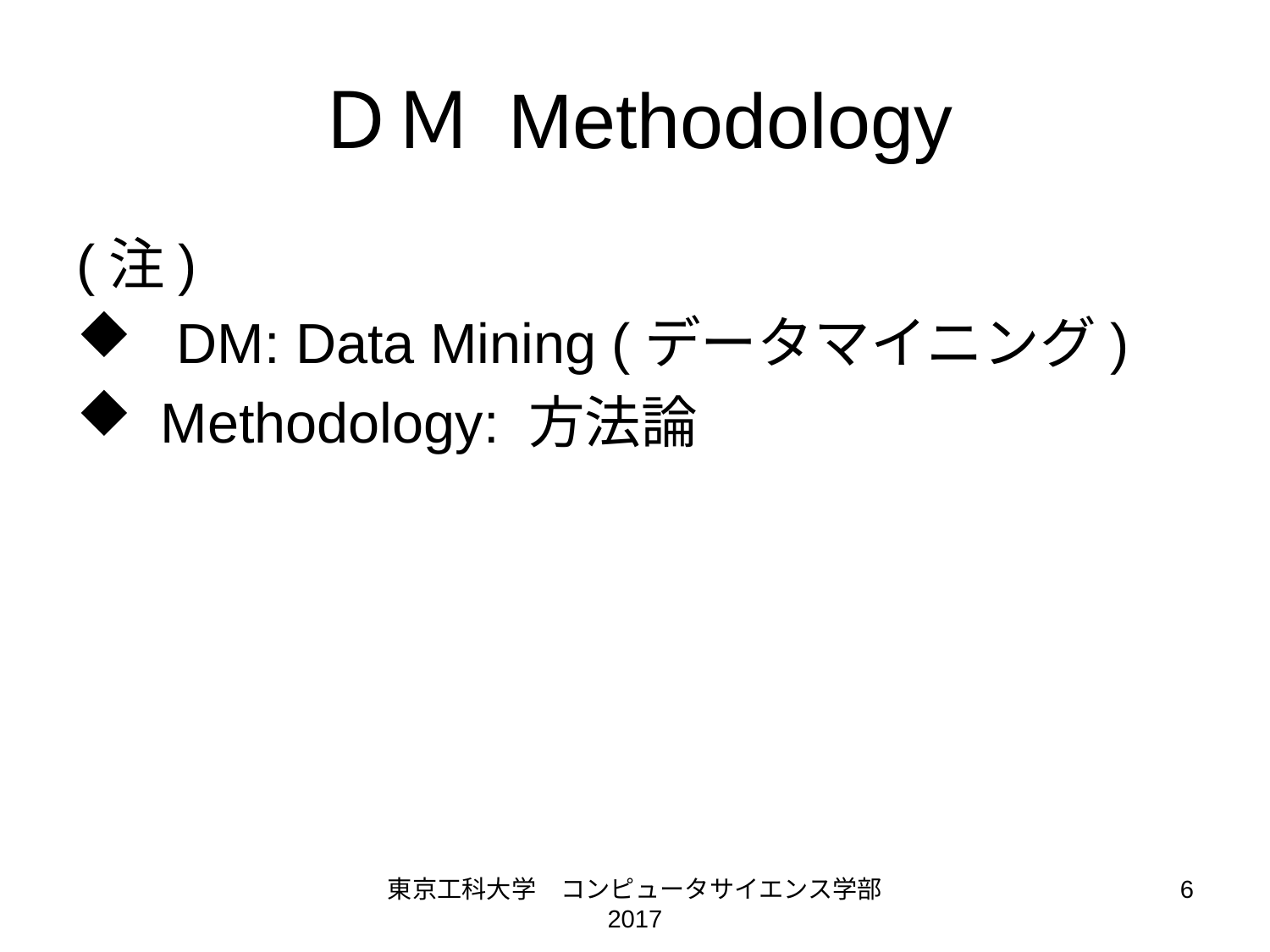

# ＤＭ Methodology
(注)
 DM: Data Mining (データマイニング)
Methodology: 方法論
東京工科大学　コンピュータサイエンス学部 2017
6